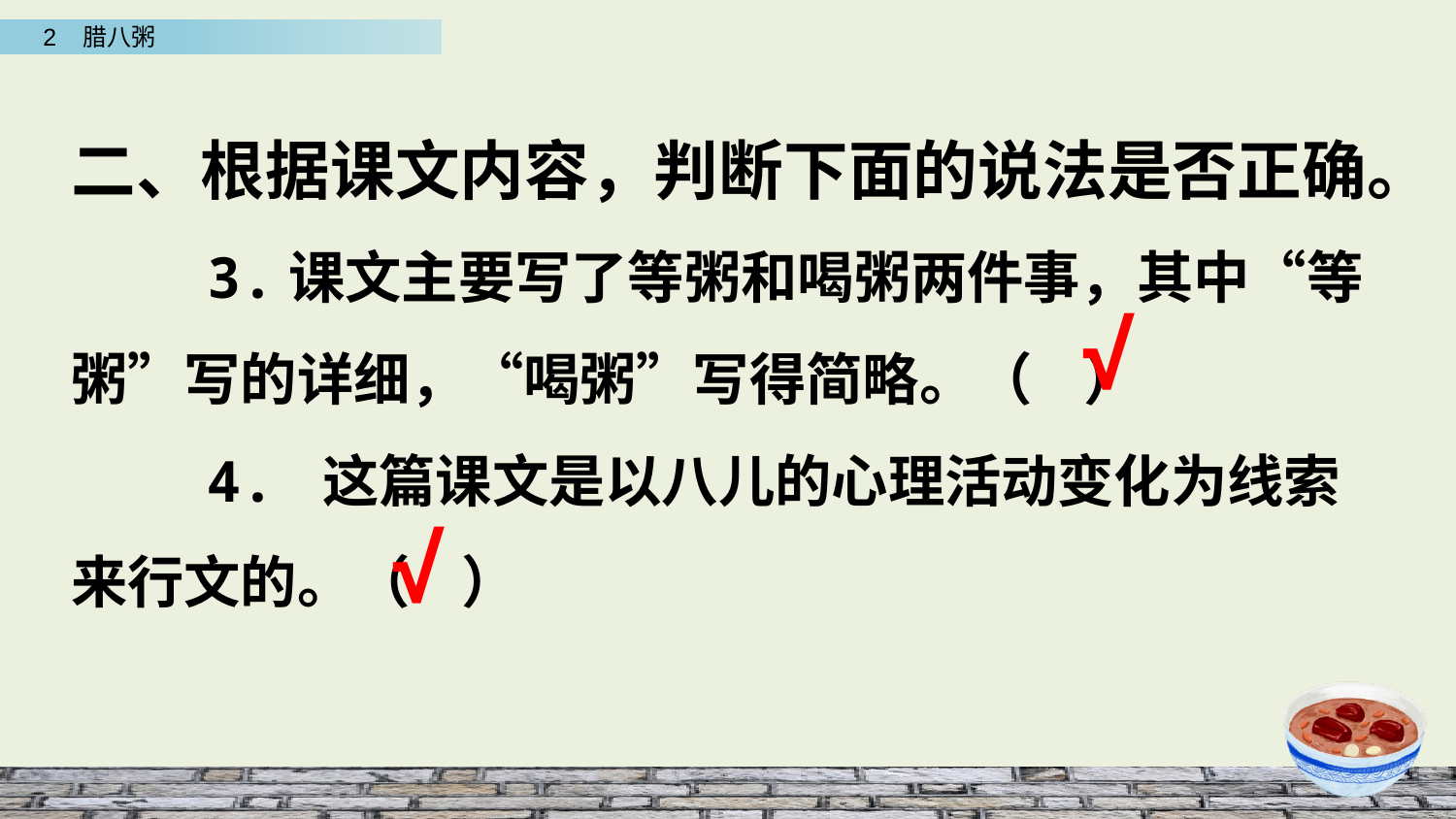

二、根据课文内容，判断下面的说法是否正确。
    3.课文主要写了等粥和喝粥两件事，其中“等粥”写的详细，“喝粥”写得简略。（    ）
    4. 这篇课文是以八儿的心理活动变化为线索来行文的。（    ）
√
√